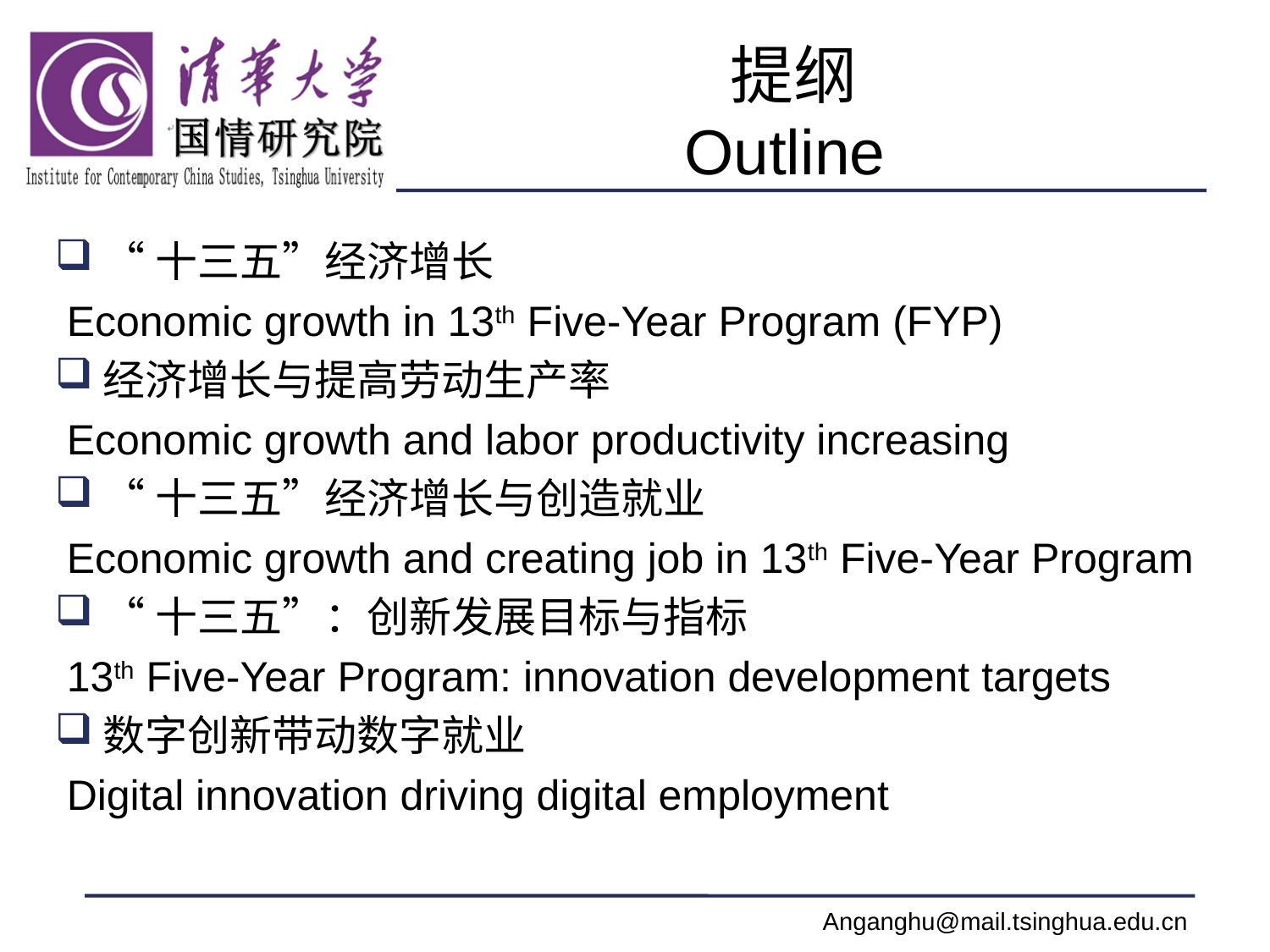

# 提纲 Outline

“十三五”经济增长
 Economic growth in 13th Five-Year Program (FYP)
经济增长与提高劳动生产率
 Economic growth and labor productivity increasing
“十三五”经济增长与创造就业
 Economic growth and creating job in 13th Five-Year Program
“十三五”：创新发展目标与指标
 13th Five-Year Program: innovation development targets
数字创新带动数字就业
 Digital innovation driving digital employment